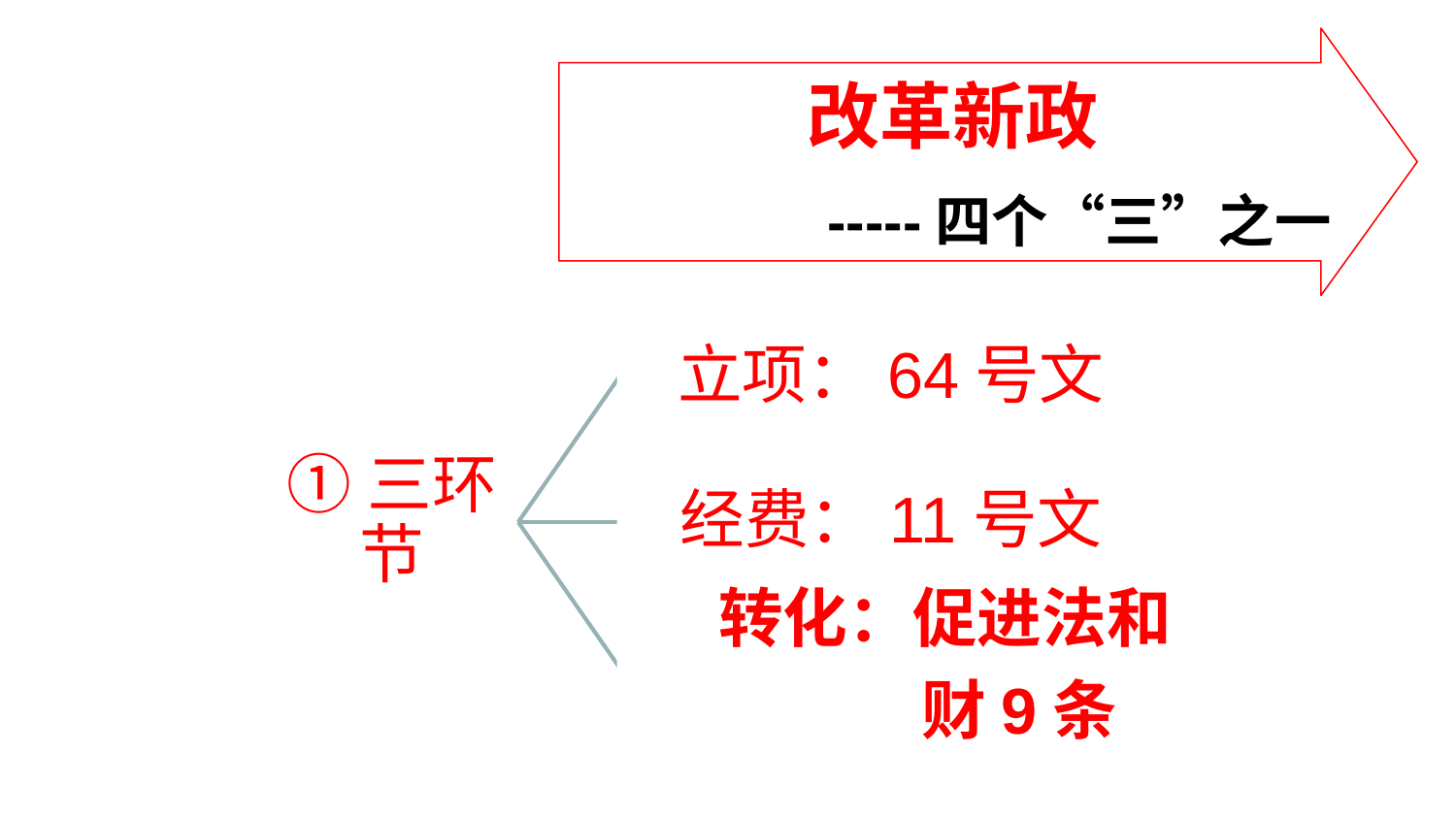

改革新政
 -----四个“三”之一
①三环节

立项：64号文

经费：11号文

转化：促进法和
       财9条